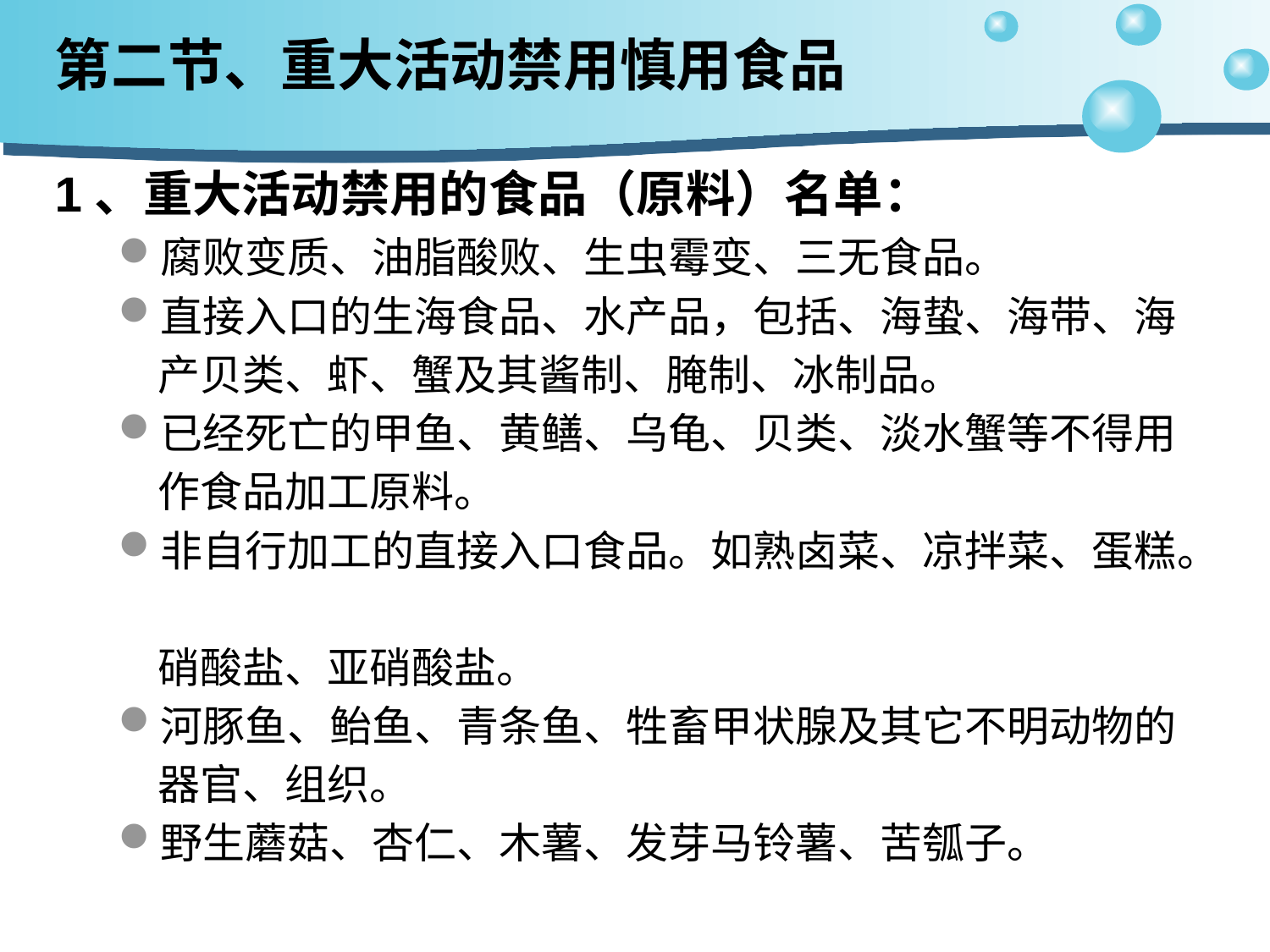

# 第二节、重大活动禁用慎用食品
1、重大活动禁用的食品（原料）名单：
腐败变质、油脂酸败、生虫霉变、三无食品。
直接入口的生海食品、水产品，包括、海蛰、海带、海产贝类、虾、蟹及其酱制、腌制、冰制品。
已经死亡的甲鱼、黄鳝、乌龟、贝类、淡水蟹等不得用作食品加工原料。
非自行加工的直接入口食品。如熟卤菜、凉拌菜、蛋糕。
硝酸盐、亚硝酸盐。
河豚鱼、鲐鱼、青条鱼、牲畜甲状腺及其它不明动物的器官、组织。
野生蘑菇、杏仁、木薯、发芽马铃薯、苦瓠子。